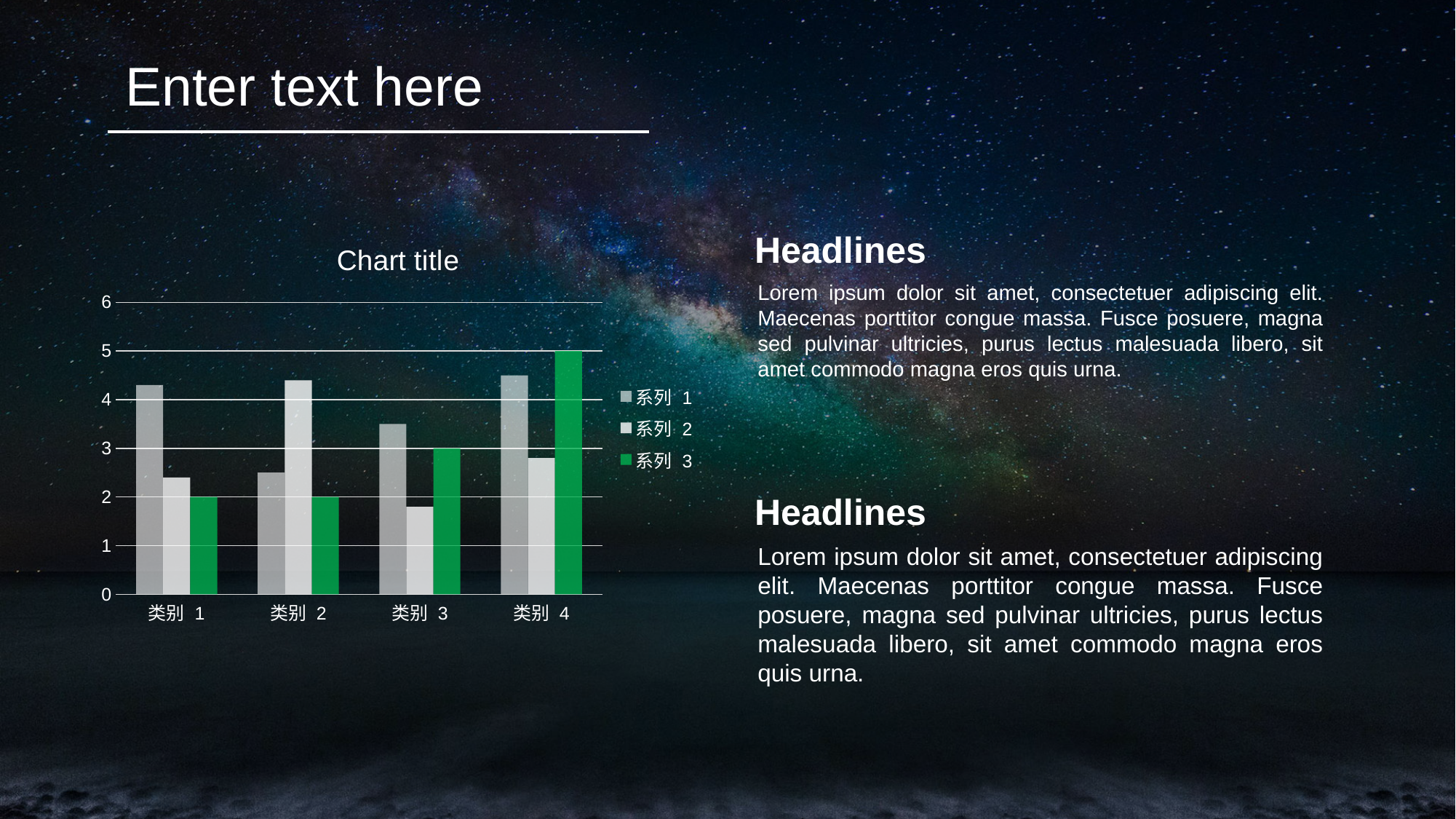

Enter text here

### Chart: Chart title

| Category | 系列 1 | 系列 2 | 系列 3 |
|---|---|---|---|
| 类别 1 | 4.3 | 2.4 | 2.0 |
| 类别 2 | 2.5 | 4.4 | 2.0 |
| 类别 3 | 3.5 | 1.8 | 3.0 |
| 类别 4 | 4.5 | 2.8 | 5.0 |
Headlines
Lorem ipsum dolor sit amet, consectetuer adipiscing elit. Maecenas porttitor congue massa. Fusce posuere, magna sed pulvinar ultricies, purus lectus malesuada libero, sit amet commodo magna eros quis urna.
Headlines
Lorem ipsum dolor sit amet, consectetuer adipiscing elit. Maecenas porttitor congue massa. Fusce posuere, magna sed pulvinar ultricies, purus lectus malesuada libero, sit amet commodo magna eros quis urna.